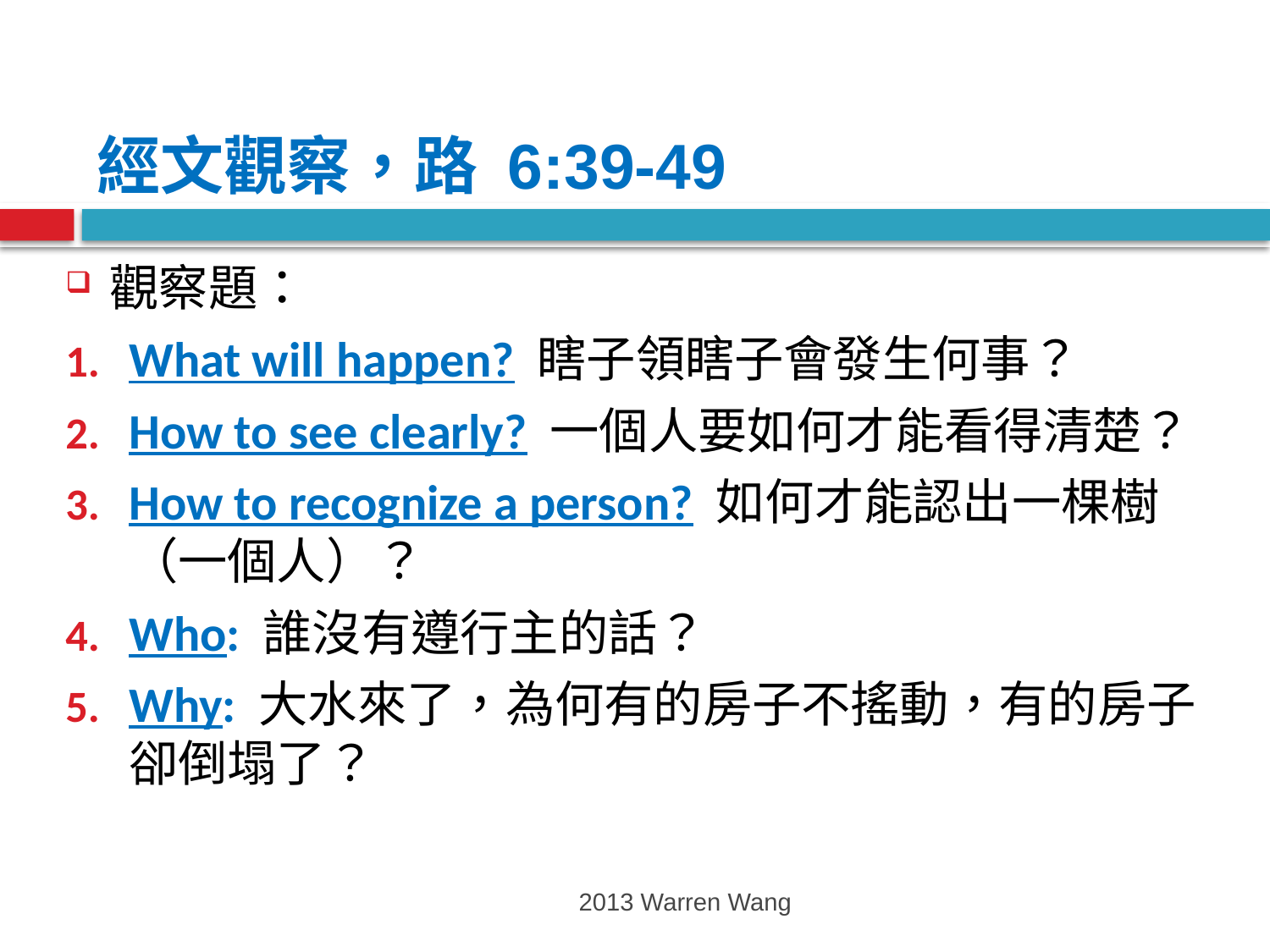

# 經文觀察，路 6:39-49
觀察題：
What will happen? 瞎子領瞎子會發生何事？
How to see clearly? 一個人要如何才能看得清楚？
How to recognize a person? 如何才能認出一棵樹（一個人）？
Who: 誰沒有遵行主的話？
Why: 大水來了，為何有的房子不搖動，有的房子卻倒塌了？
2013 Warren Wang